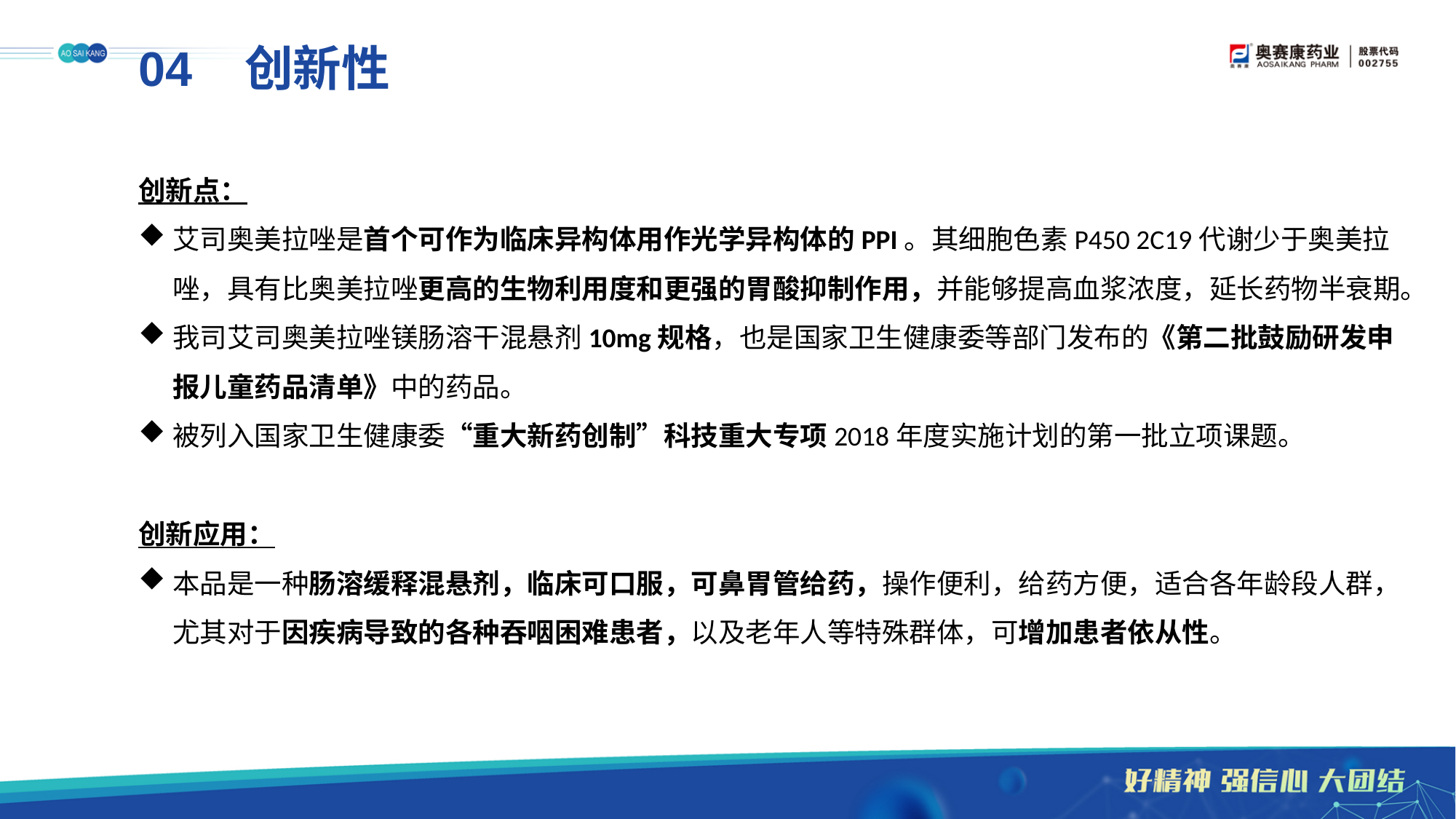

# 04   创新性
创新点：
艾司奥美拉唑是首个可作为临床异构体用作光学异构体的PPI。其细胞色素P450 2C19代谢少于奥美拉唑，具有比奥美拉唑更高的生物利用度和更强的胃酸抑制作用，并能够提高血浆浓度，延长药物半衰期。
我司艾司奥美拉唑镁肠溶干混悬剂10mg规格，也是国家卫生健康委等部门发布的《第二批鼓励研发申报儿童药品清单》中的药品。
被列入国家卫生健康委“重大新药创制”科技重大专项2018年度实施计划的第一批立项课题。

创新应用：
本品是一种肠溶缓释混悬剂，临床可口服，可鼻胃管给药，操作便利，给药方便，适合各年龄段人群，尤其对于因疾病导致的各种吞咽困难患者，以及老年人等特殊群体，可增加患者依从性。